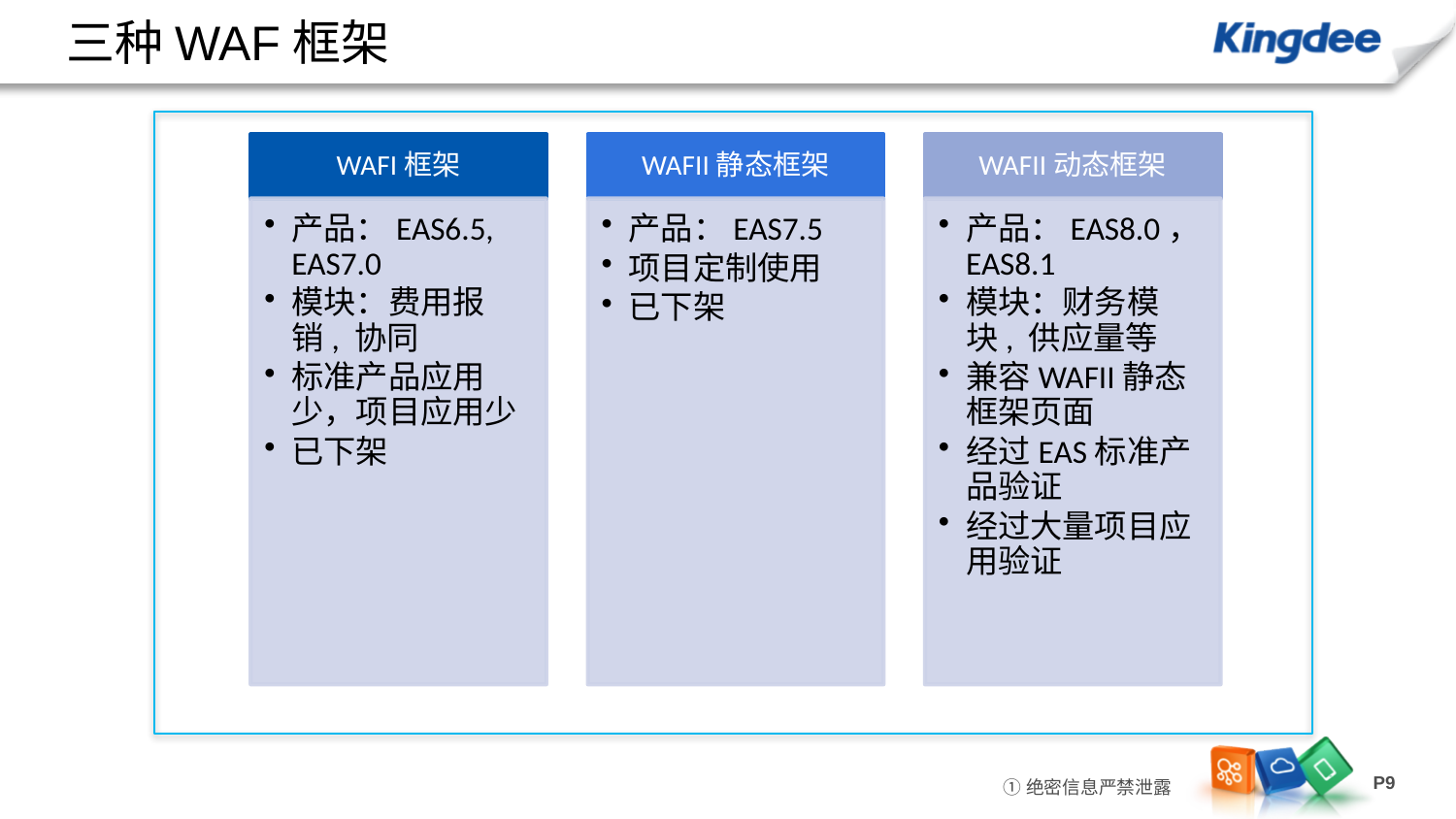

# 三种WAF框架

WAFI框架
产品：EAS6.5, EAS7.0
模块：费用报销, 协同
标准产品应用少，项目应用少
已下架

WAFII静态框架
产品：EAS7.5
项目定制使用
已下架
WAFII动态框架
产品：EAS8.0，EAS8.1
模块：财务模块, 供应量等
兼容WAFII静态框架页面
经过EAS标准产品验证
经过大量项目应用验证